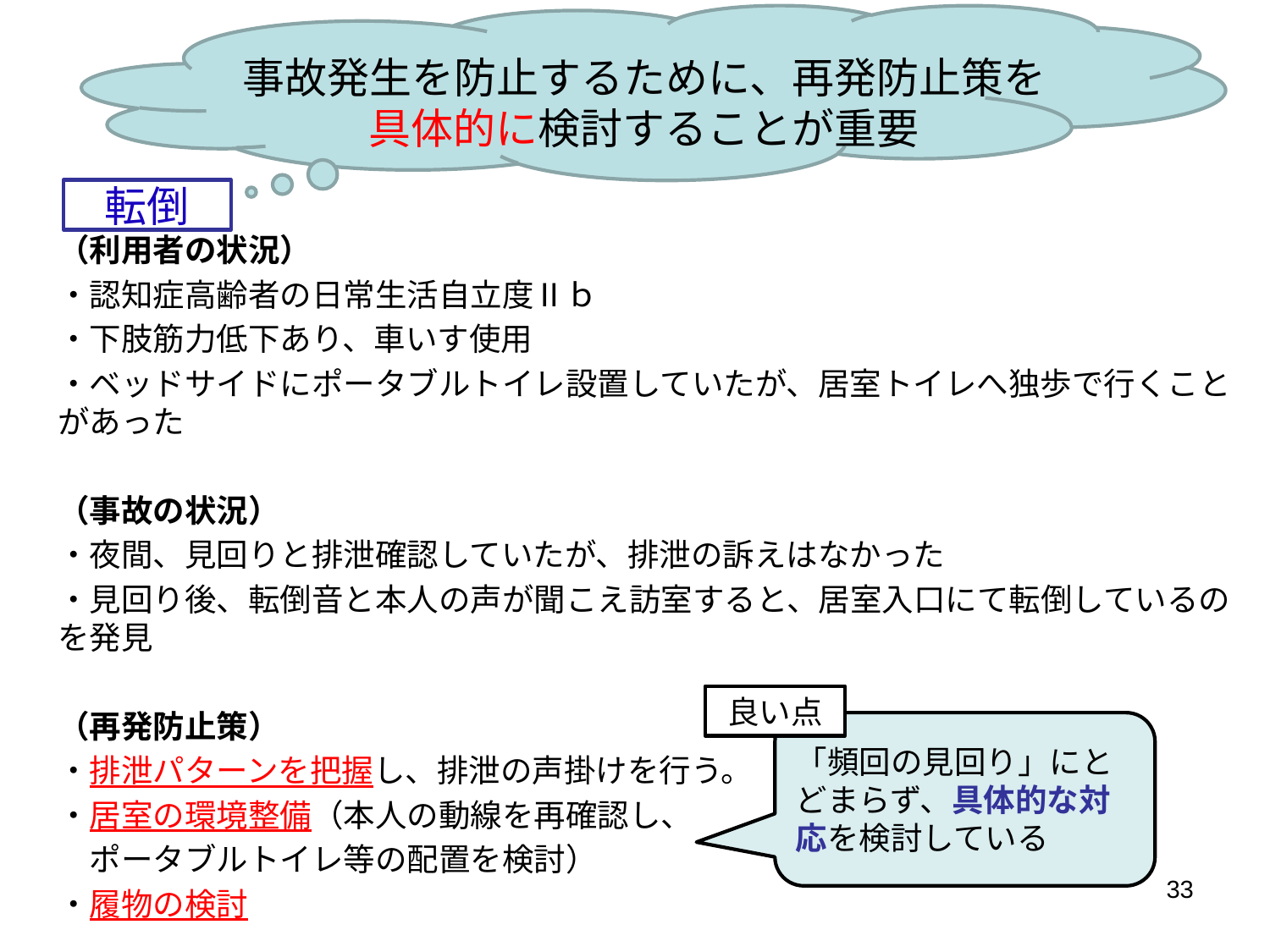

# 事故発生を防止するために、再発防止策を 具体的に検討することが重要

（利用者の状況）
・認知症高齢者の日常生活自立度Ⅱｂ
・下肢筋力低下あり、車いす使用
・ベッドサイドにポータブルトイレ設置していたが、居室トイレへ独歩で行くことがあった

（事故の状況）
・夜間、見回りと排泄確認していたが、排泄の訴えはなかった
・見回り後、転倒音と本人の声が聞こえ訪室すると、居室入口にて転倒しているのを発見

（再発防止策）
・排泄パターンを把握し、排泄の声掛けを行う。
・居室の環境整備（本人の動線を再確認し、
　ポータブルトイレ等の配置を検討）
・履物の検討
転倒
良い点
「頻回の見回り」にとどまらず、具体的な対応を検討している
33